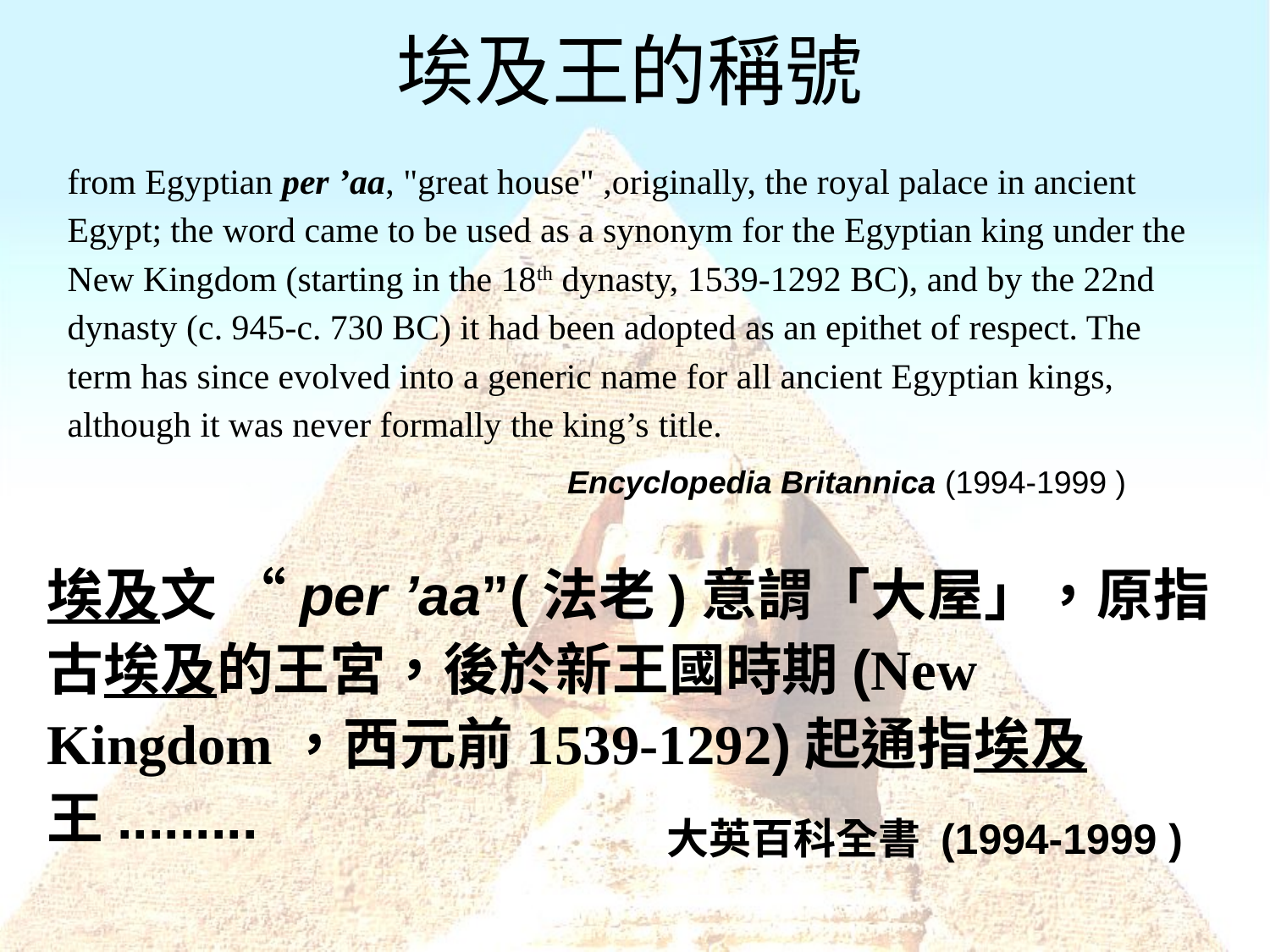

# 埃及王的稱號
from Egyptian per ’aa, "great house" ,originally, the royal palace in ancient Egypt; the word came to be used as a synonym for the Egyptian king under the New Kingdom (starting in the 18th dynasty, 1539-1292 BC), and by the 22nd dynasty (c. 945-c. 730 BC) it had been adopted as an epithet of respect. The term has since evolved into a generic name for all ancient Egyptian kings, although it was never formally the king’s title.
Encyclopedia Britannica (1994-1999 )
埃及文 “per ’aa”(法老)意謂「大屋」，原指古埃及的王宮，後於新王國時期(New Kingdom，西元前1539-1292)起通指埃及王.........
大英百科全書 (1994-1999 )